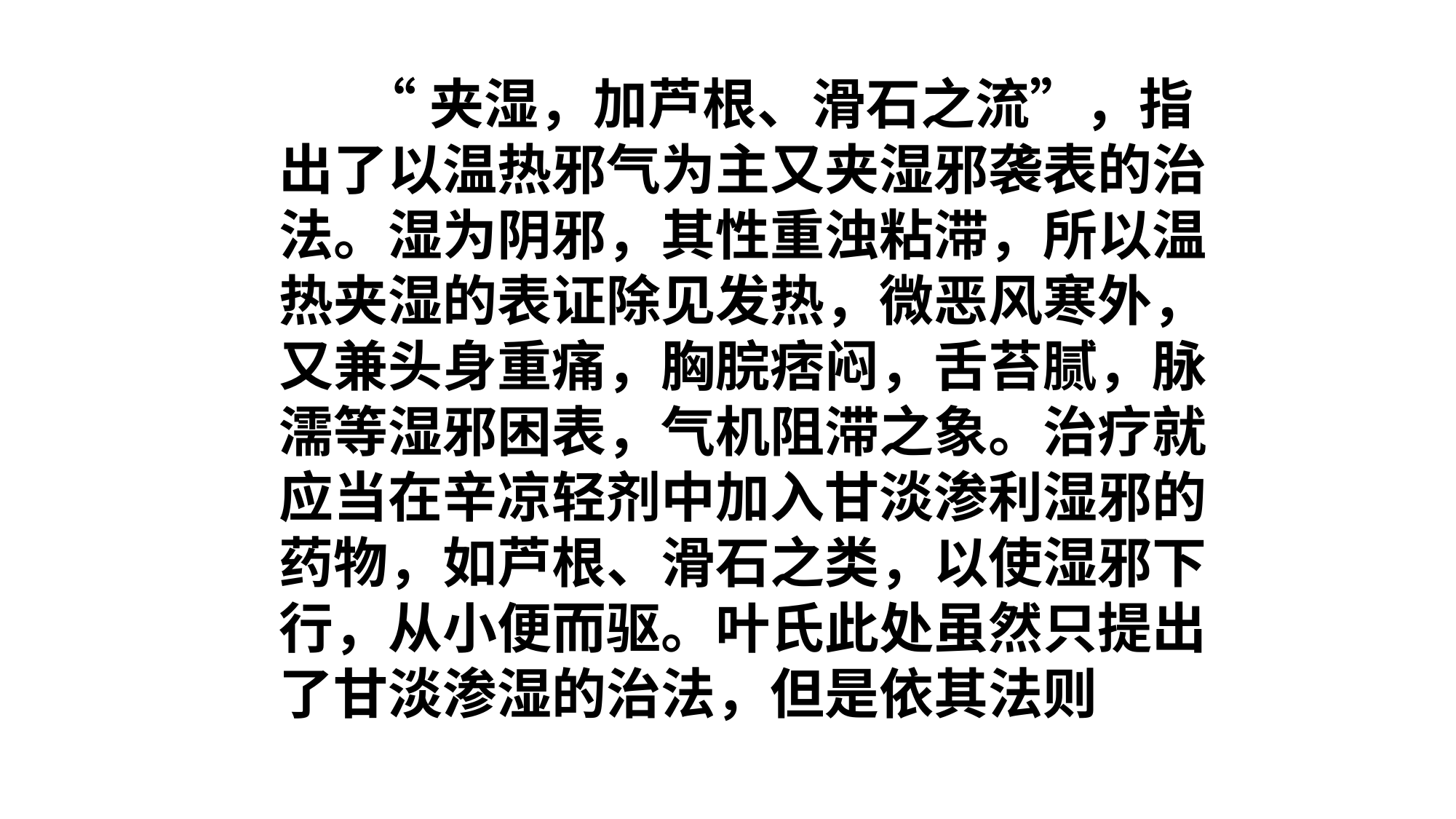

“夹湿，加芦根、滑石之流”，指出了以温热邪气为主又夹湿邪袭表的治法。湿为阴邪，其性重浊粘滞，所以温热夹湿的表证除见发热，微恶风寒外，又兼头身重痛，胸脘痞闷，舌苔腻，脉濡等湿邪困表，气机阻滞之象。治疗就应当在辛凉轻剂中加入甘淡渗利湿邪的药物，如芦根、滑石之类，以使湿邪下行，从小便而驱。叶氏此处虽然只提出了甘淡渗湿的治法，但是依其法则